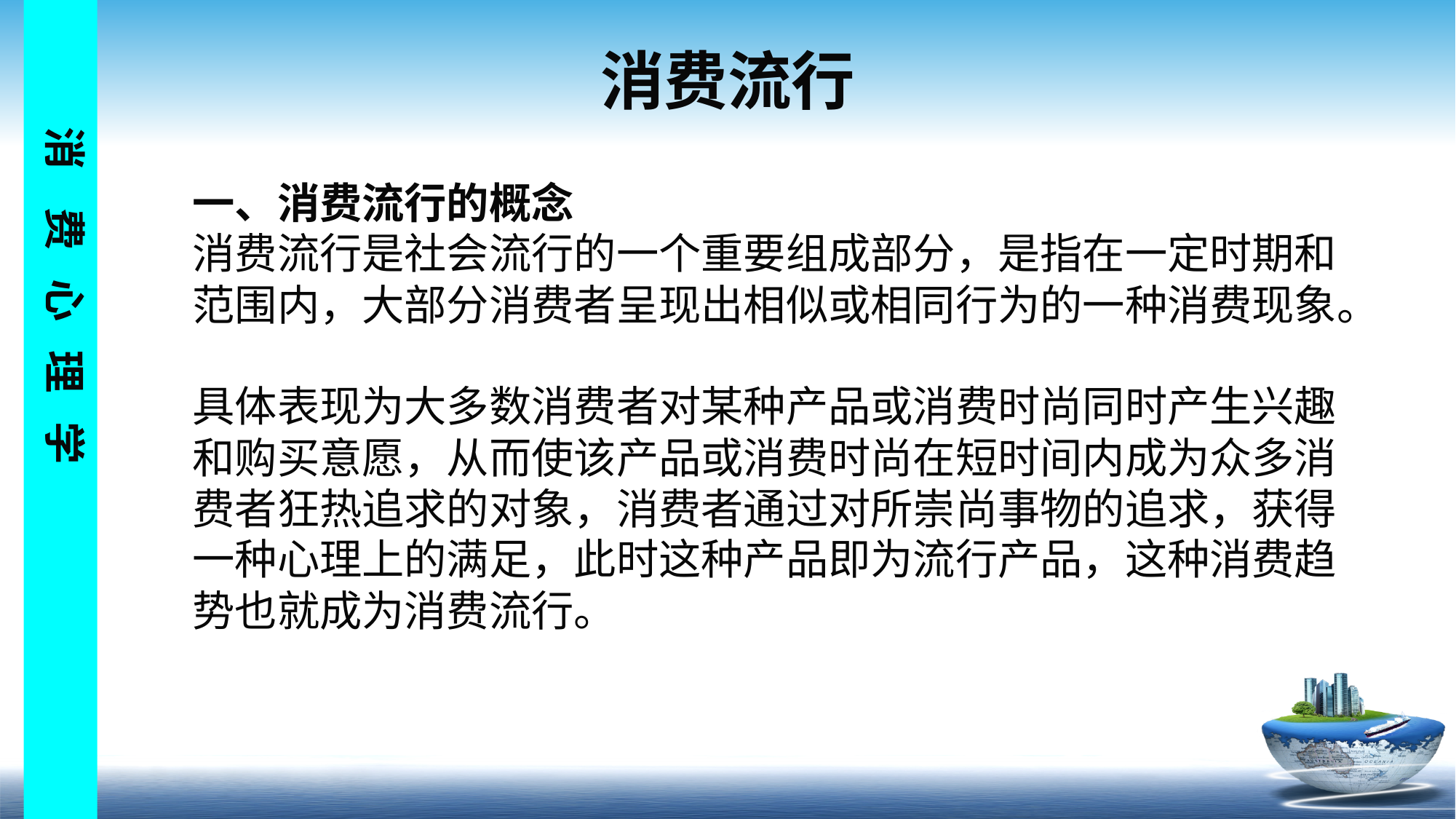

# 消费流行
一、消费流行的概念
消费流行是社会流行的一个重要组成部分，是指在一定时期和范围内，大部分消费者呈现出相似或相同行为的一种消费现象。

具体表现为大多数消费者对某种产品或消费时尚同时产生兴趣和购买意愿，从而使该产品或消费时尚在短时间内成为众多消费者狂热追求的对象，消费者通过对所崇尚事物的追求，获得一种心理上的满足，此时这种产品即为流行产品，这种消费趋势也就成为消费流行。